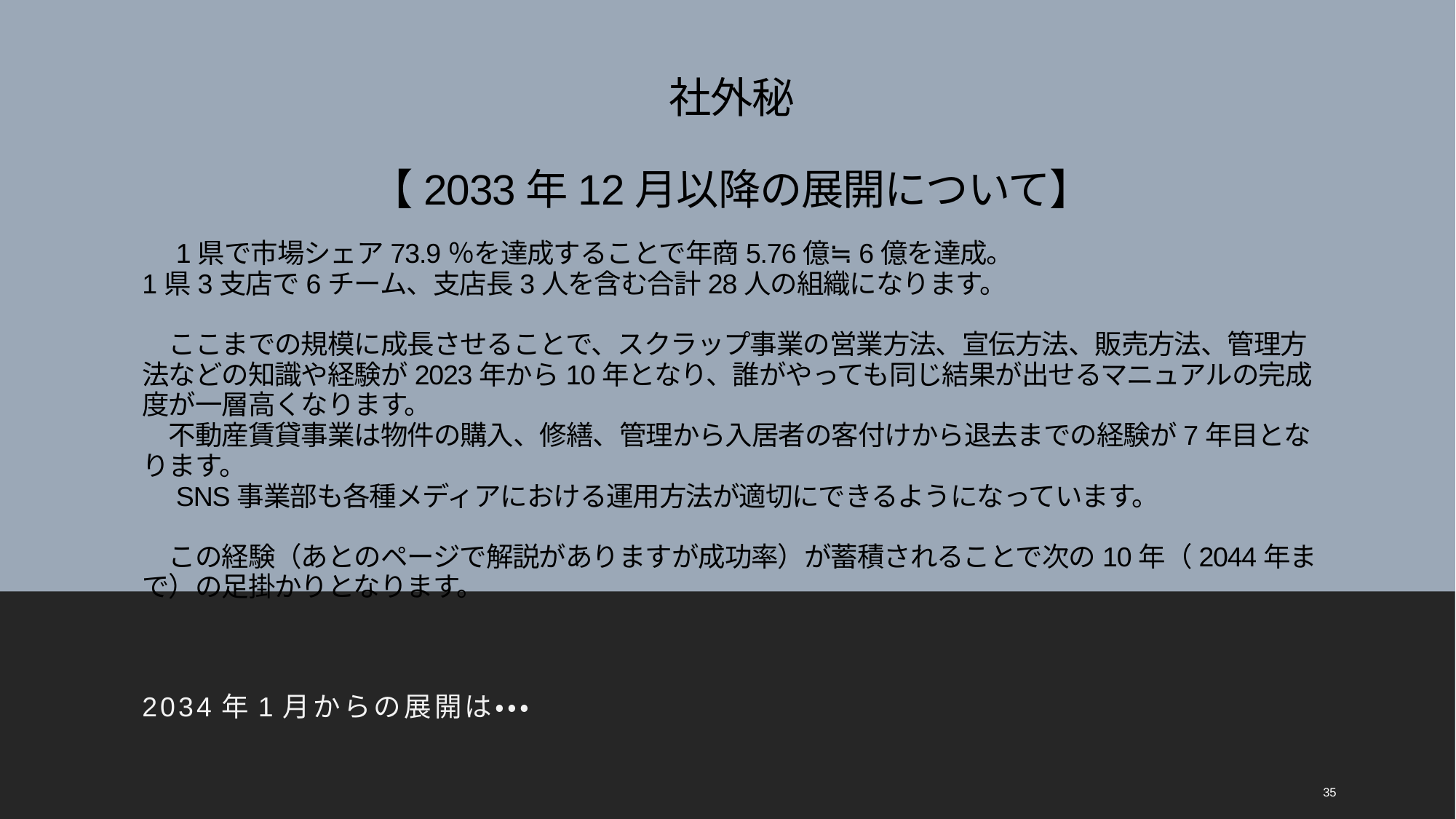

# 社外秘 【2033年12月以降の展開について】
　1県で市場シェア73.9％を達成することで年商5.76億≒6億を達成。
1県3支店で6チーム、支店長3人を含む合計28人の組織になります。

　ここまでの規模に成長させることで、スクラップ事業の営業方法、宣伝方法、販売方法、管理方法などの知識や経験が2023年から10年となり、誰がやっても同じ結果が出せるマニュアルの完成度が一層高くなります。
　不動産賃貸事業は物件の購入、修繕、管理から入居者の客付けから退去までの経験が7年目となります。
　SNS事業部も各種メディアにおける運用方法が適切にできるようになっています。

　この経験（あとのページで解説がありますが成功率）が蓄積されることで次の10年（2044年まで）の足掛かりとなります。

2034年1月からの展開は・・・
35